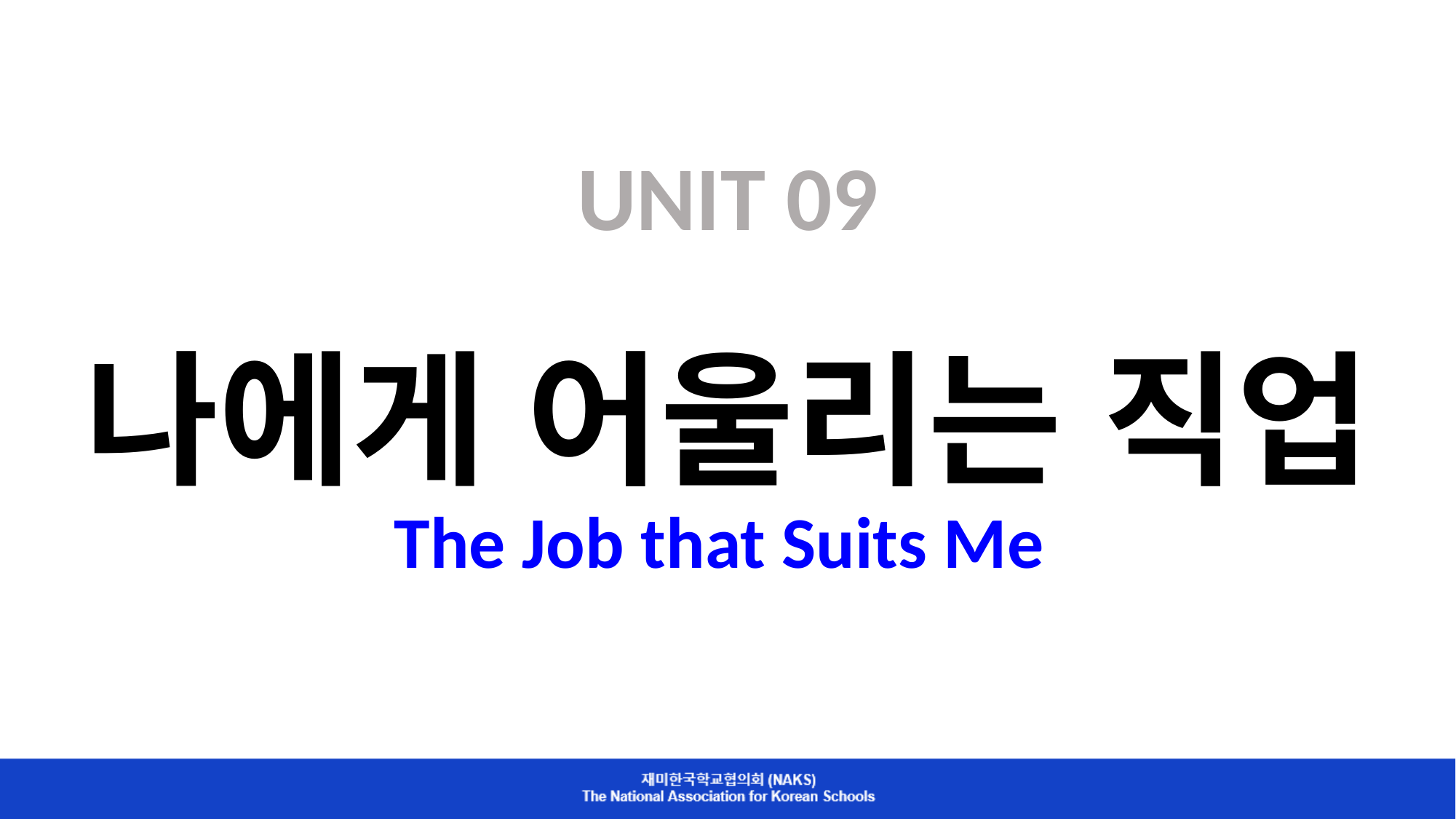

# UNIT 09 나에게 어울리는 직업 The Job that Suits Me